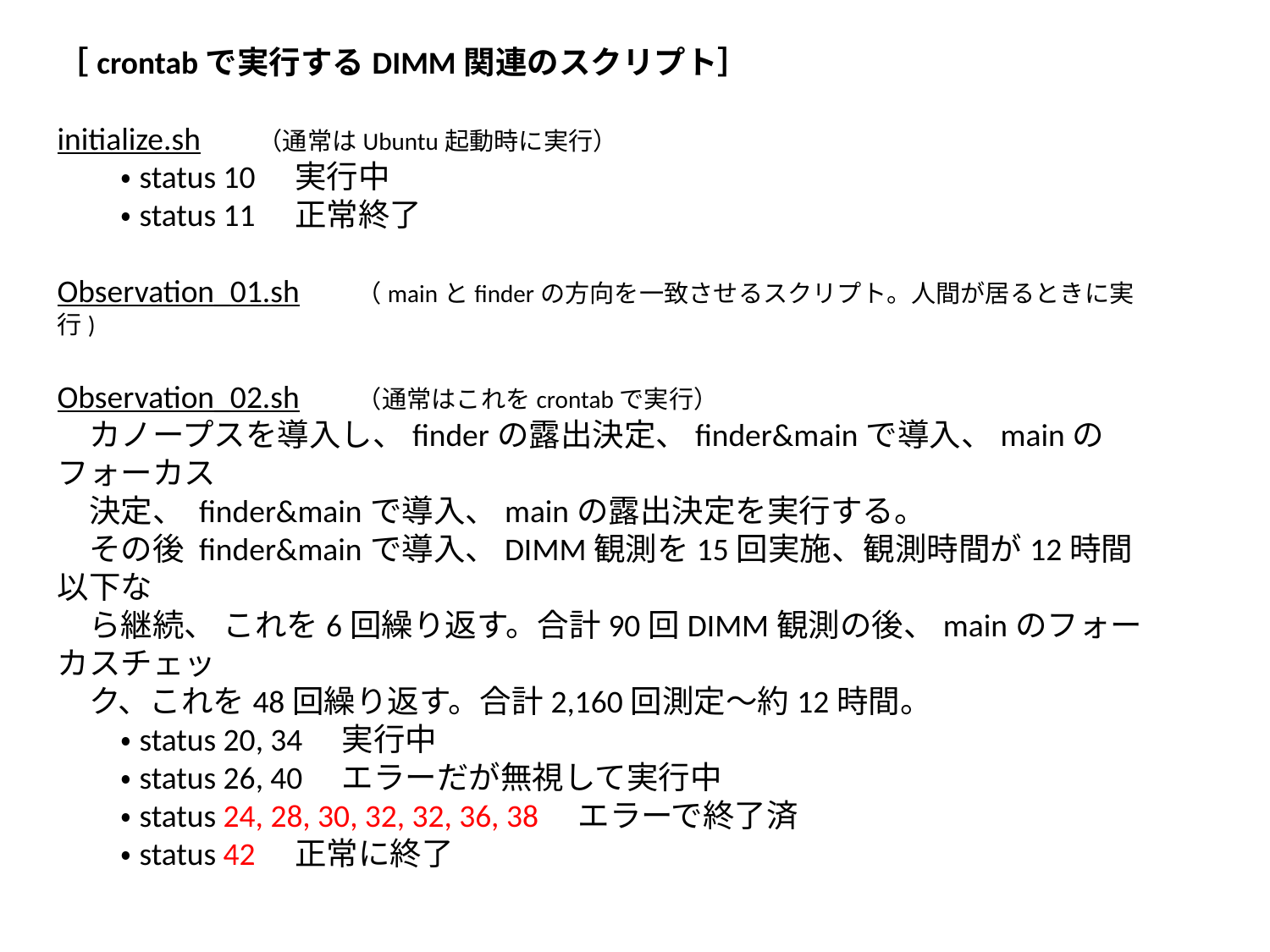

［crontabで実行するDIMM関連のスクリプト］

initialize.sh　　（通常はUbuntu起動時に実行）
　　・status 10　実行中
　　・status 11　正常終了

Observation_01.sh　　（mainとfinderの方向を一致させるスクリプト。人間が居るときに実行)

Observation_02.sh　　（通常はこれをcrontabで実行）
　カノープスを導入し、finderの露出決定、finder&mainで導入、mainのフォーカス
　決定、 finder&mainで導入、mainの露出決定を実行する。
　その後 finder&mainで導入、DIMM観測を15回実施、観測時間が12時間以下な
　ら継続、 これを6回繰り返す。合計90回DIMM観測の後、mainのフォーカスチェッ
　ク、これを48回繰り返す。合計2,160回測定～約12時間。
　　・status 20, 34　実行中
　　・status 26, 40　エラーだが無視して実行中
　　・status 24, 28, 30, 32, 32, 36, 38　エラーで終了済
　　・status 42　正常に終了